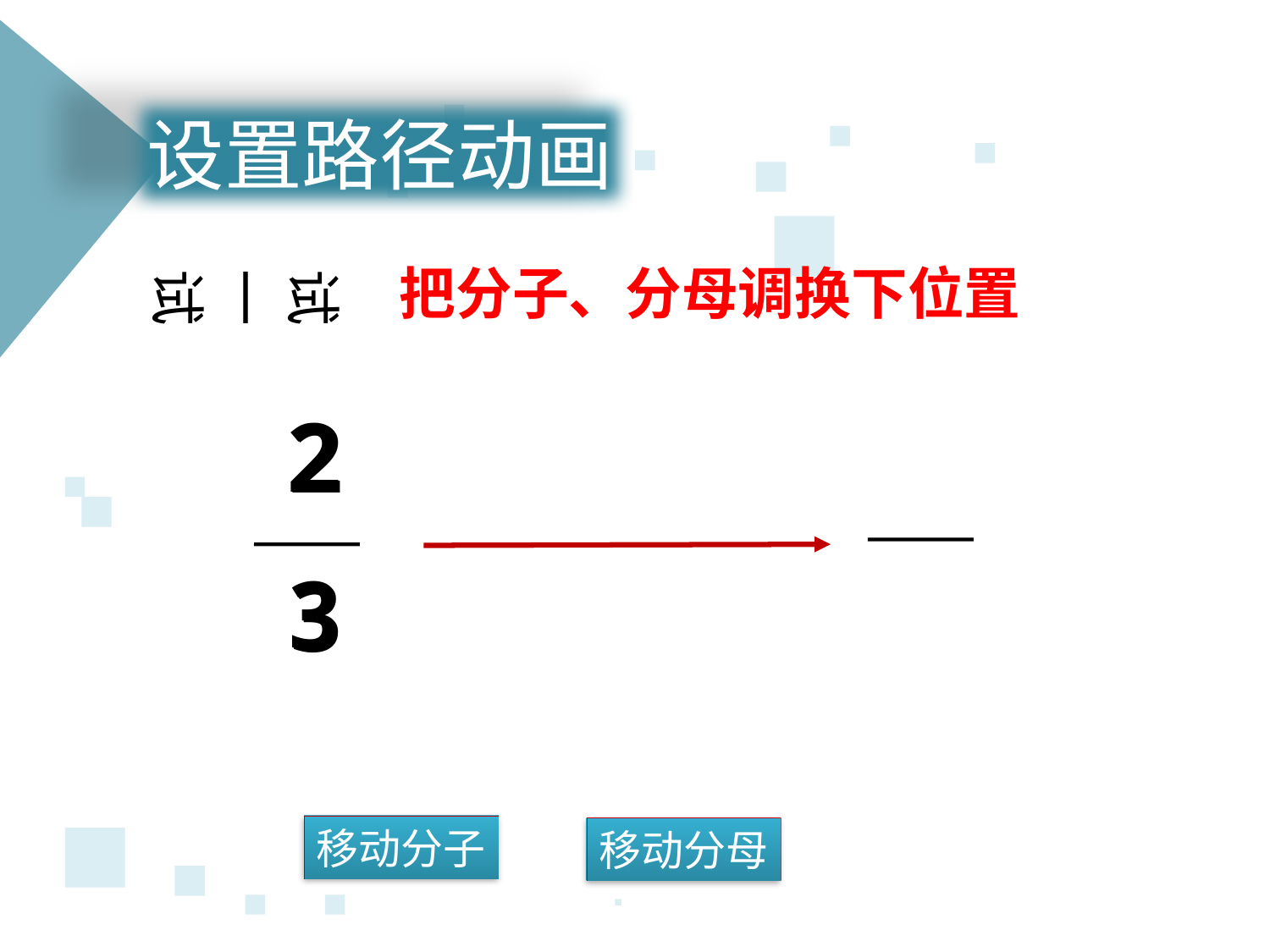

设置路径动画
把分子、分母调换下位置
试一试
2
2

3
3
移动分子
移动分母